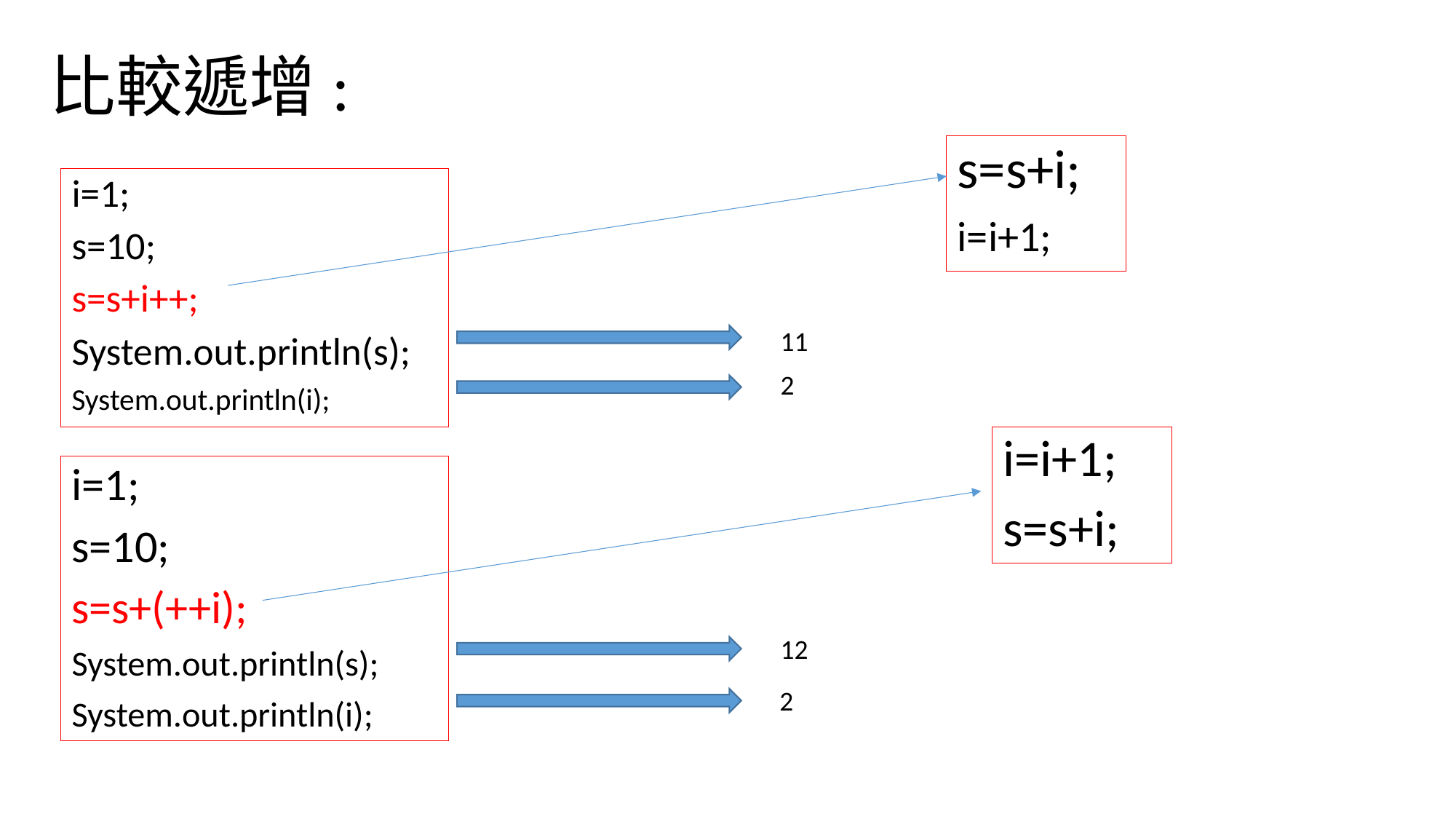

# 比較遞增:
s=s+i;
i=i+1;

i=1;
s=10;
s=s+i++;
System.out.println(s);
System.out.println(i);

11

2

i=i+1;
s=s+i;

i=1;
s=10;
s=s+(++i);
System.out.println(s);
System.out.println(i);

12

2